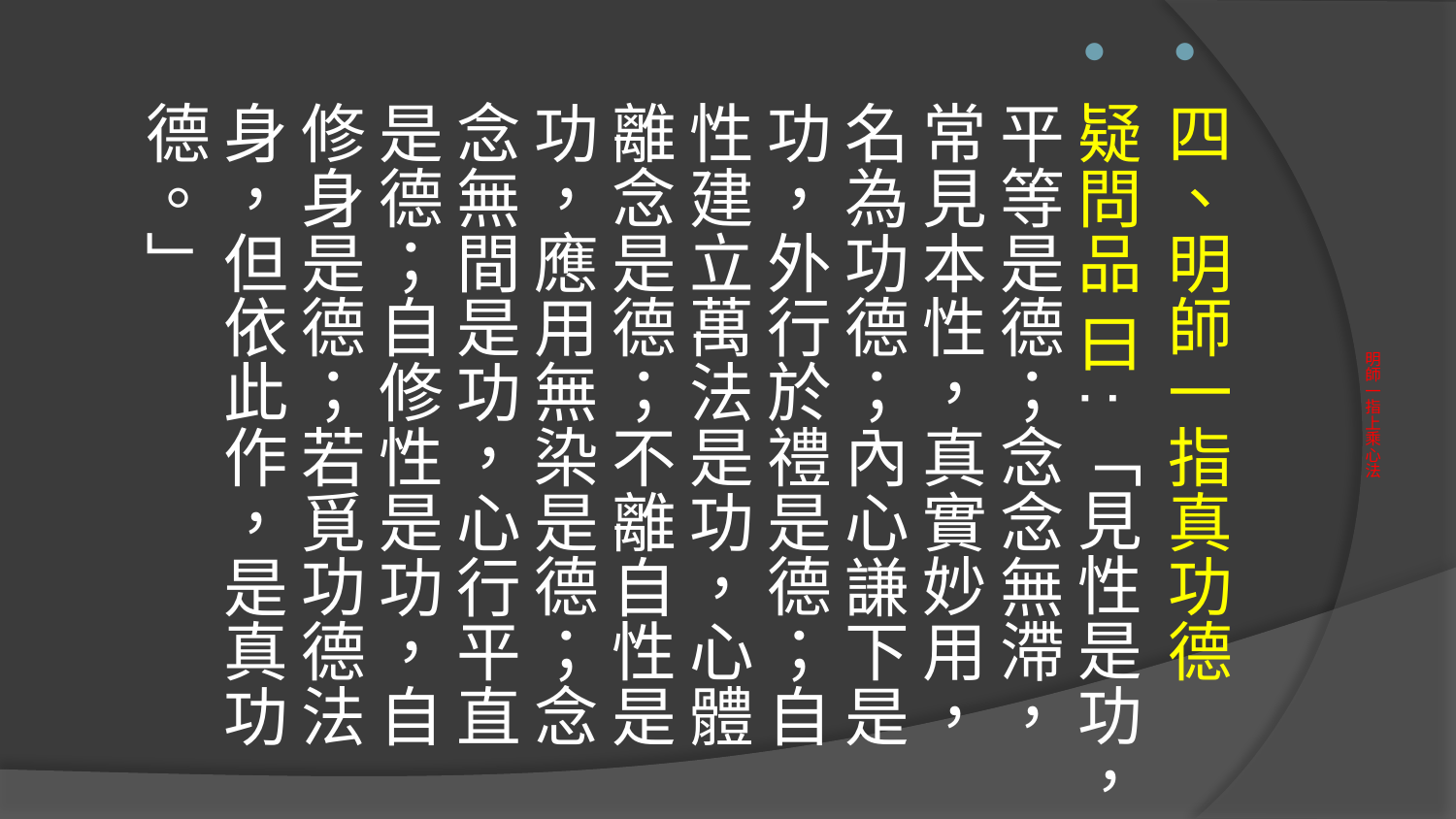

四、明師一指真功德
疑問品 曰:「見性是功，平等是德；念念無滯，常見本性，真實妙用，名為功德；內心謙下是功，外行於禮是德；自性建立萬法是功，心體離念是德；不離自性是功，應用無染是德；念念無間是功，心行平直是德；自修性是功，自修身是德；若覓功德法身，但依此作，是真功德。」

# 明師一指上乘心法